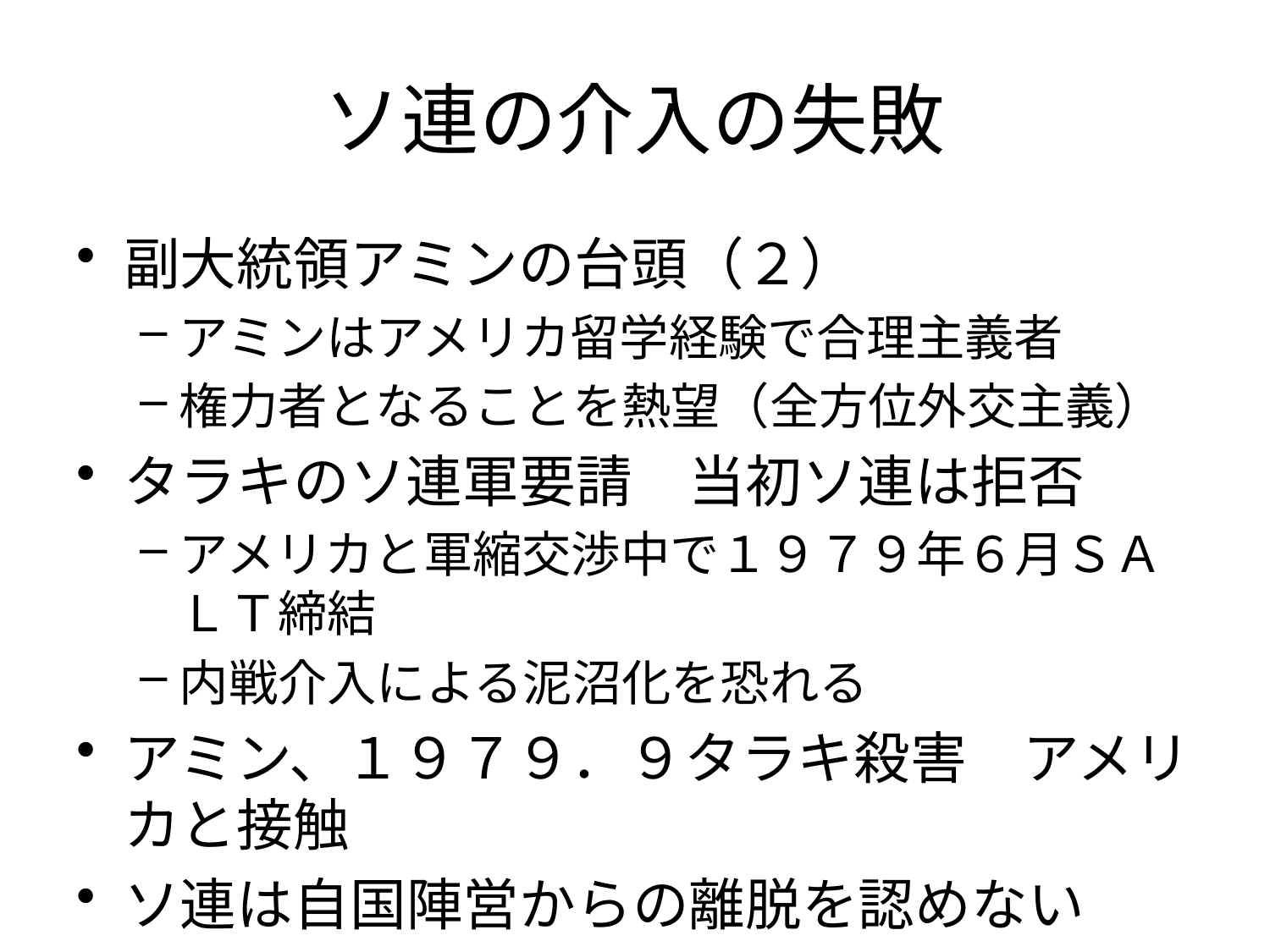

# ソ連の介入の失敗
副大統領アミンの台頭（２）
アミンはアメリカ留学経験で合理主義者
権力者となることを熱望（全方位外交主義）
タラキのソ連軍要請　当初ソ連は拒否
アメリカと軍縮交渉中で１９７９年６月ＳＡＬＴ締結
内戦介入による泥沼化を恐れる
アミン、１９７９．９タラキ殺害　アメリカと接触
ソ連は自国陣営からの離脱を認めない